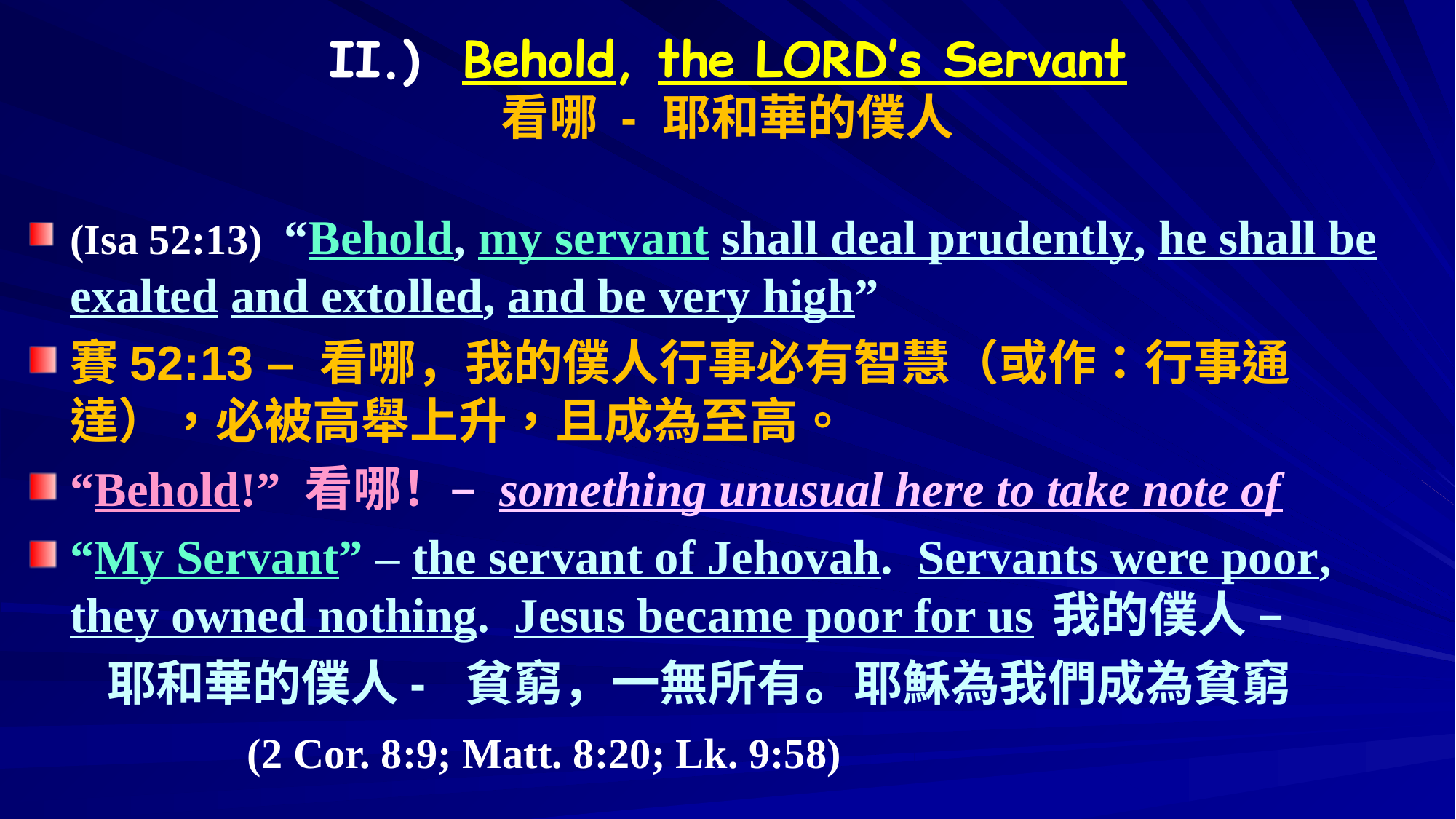

# II.)  Behold, the LORD’s Servant 看哪 - 耶和華的僕人
(Isa 52:13)  “Behold, my servant shall deal prudently, he shall be exalted and extolled, and be very high”
賽52:13 – 看哪，我的僕人行事必有智慧（或作：行事通達），必被高舉上升，且成為至高。
“Behold!” 看哪！– something unusual here to take note of
“My Servant” – the servant of Jehovah.  Servants were poor, 	they owned nothing.  Jesus became poor for us 	我的僕人 –
      耶和華的僕人-	貧窮，一無所有。耶穌為我們成為貧窮
		(2 Cor. 8:9; Matt. 8:20; Lk. 9:58)